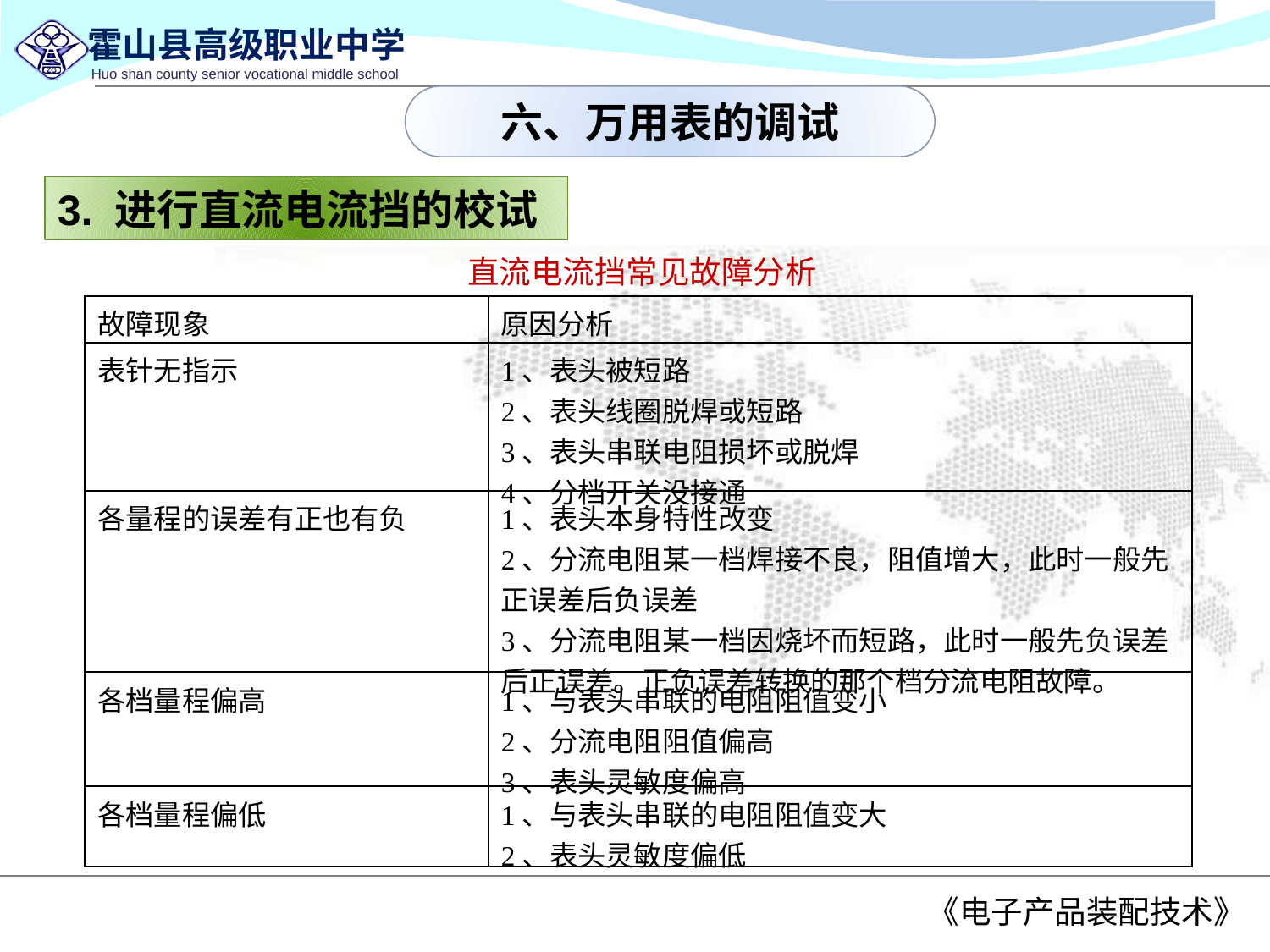

六、万用表的调试
3. 进行直流电流挡的校试
直流电流挡常见故障分析
| 故障现象 | 原因分析 |
| --- | --- |
| 表针无指示 | 1、表头被短路 2、表头线圈脱焊或短路 3、表头串联电阻损坏或脱焊 4、分档开关没接通 |
| 各量程的误差有正也有负 | 1、表头本身特性改变 2、分流电阻某一档焊接不良，阻值增大，此时一般先正误差后负误差 3、分流电阻某一档因烧坏而短路，此时一般先负误差后正误差。正负误差转换的那个档分流电阻故障。 |
| 各档量程偏高 | 1、与表头串联的电阻阻值变小 2、分流电阻阻值偏高 3、表头灵敏度偏高 |
| 各档量程偏低 | 1、与表头串联的电阻阻值变大 2、表头灵敏度偏低 |